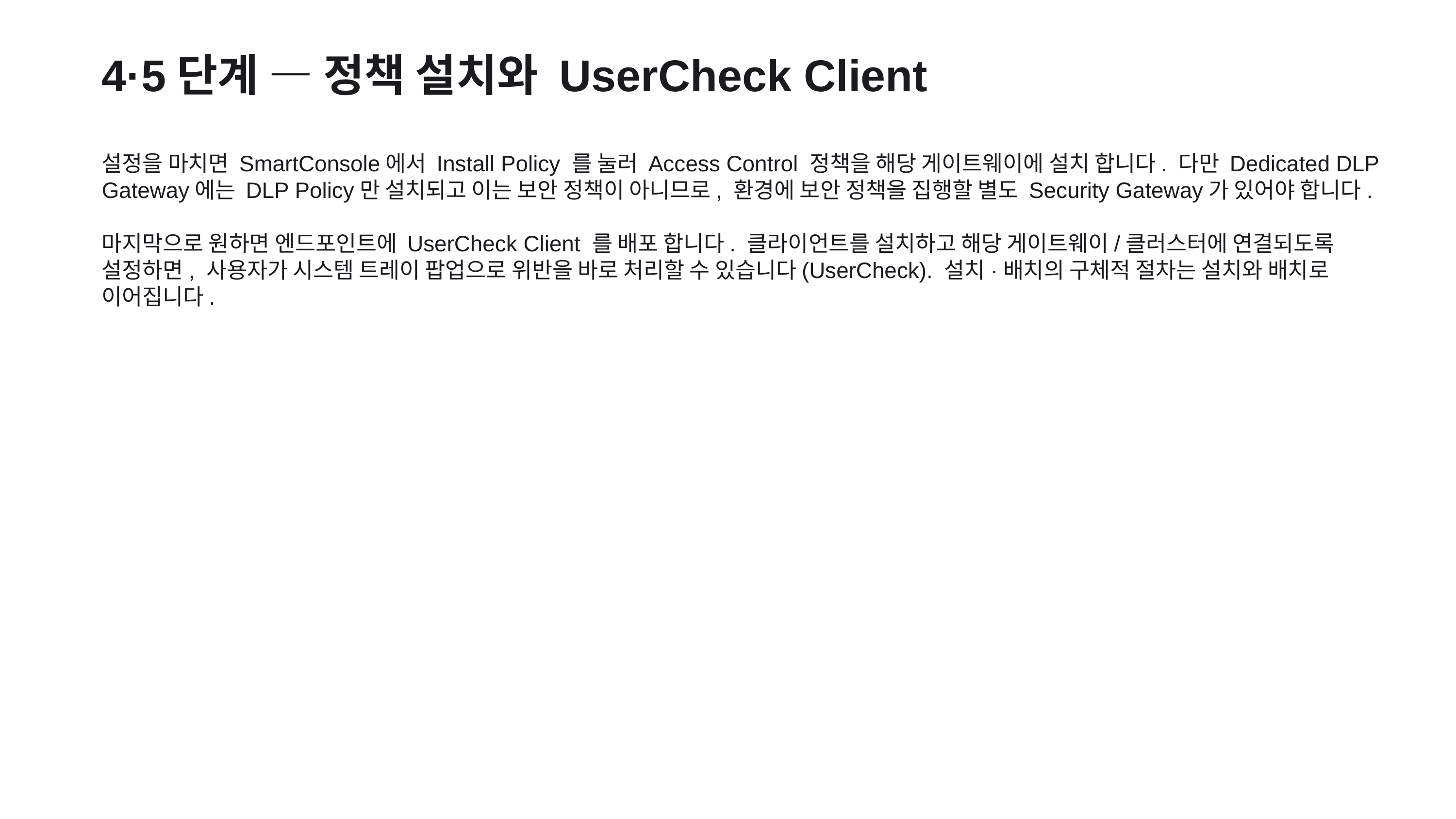

4·5단계 — 정책 설치와 UserCheck Client
설정을 마치면 SmartConsole에서 Install Policy 를 눌러 Access Control 정책을 해당 게이트웨이에 설치 합니다. 다만 Dedicated DLP Gateway에는 DLP Policy만 설치되고 이는 보안 정책이 아니므로, 환경에 보안 정책을 집행할 별도 Security Gateway가 있어야 합니다.

마지막으로 원하면 엔드포인트에 UserCheck Client 를 배포 합니다. 클라이언트를 설치하고 해당 게이트웨이/클러스터에 연결되도록 설정하면, 사용자가 시스템 트레이 팝업으로 위반을 바로 처리할 수 있습니다(UserCheck). 설치·배치의 구체적 절차는 설치와 배치로 이어집니다.